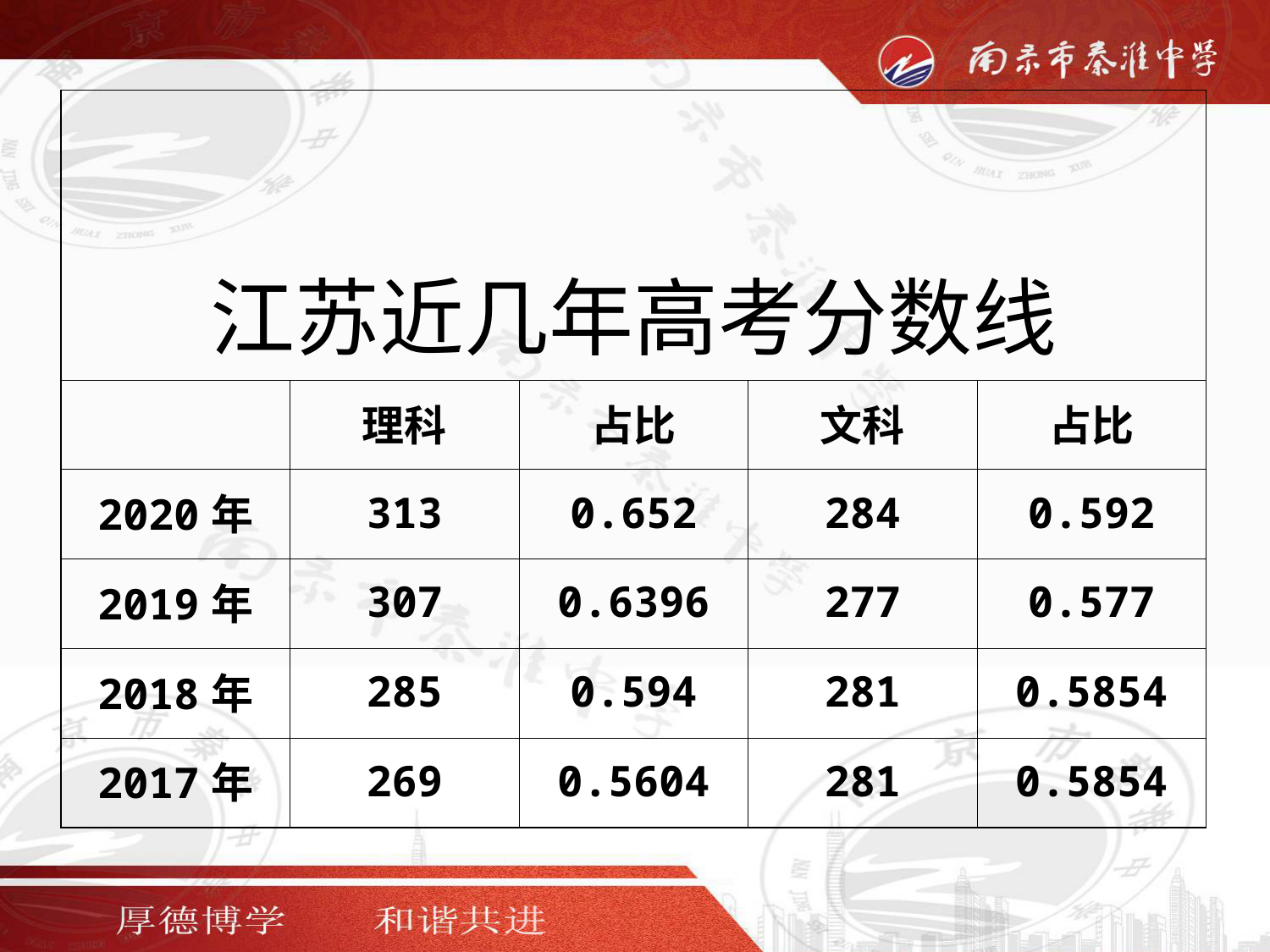

| 江苏近几年高考分数线 |  |  |  |  |
| --- | --- | --- | --- | --- |
|  | 理科 | 占比 | 文科 | 占比 |
| 2020年 | 313 | 0.652 | 284 | 0.592 |
| 2019年 | 307 | 0.6396 | 277 | 0.577 |
| 2018年 | 285 | 0.594 | 281 | 0.5854 |
| 2017年 | 269 | 0.5604 | 281 | 0.5854 |